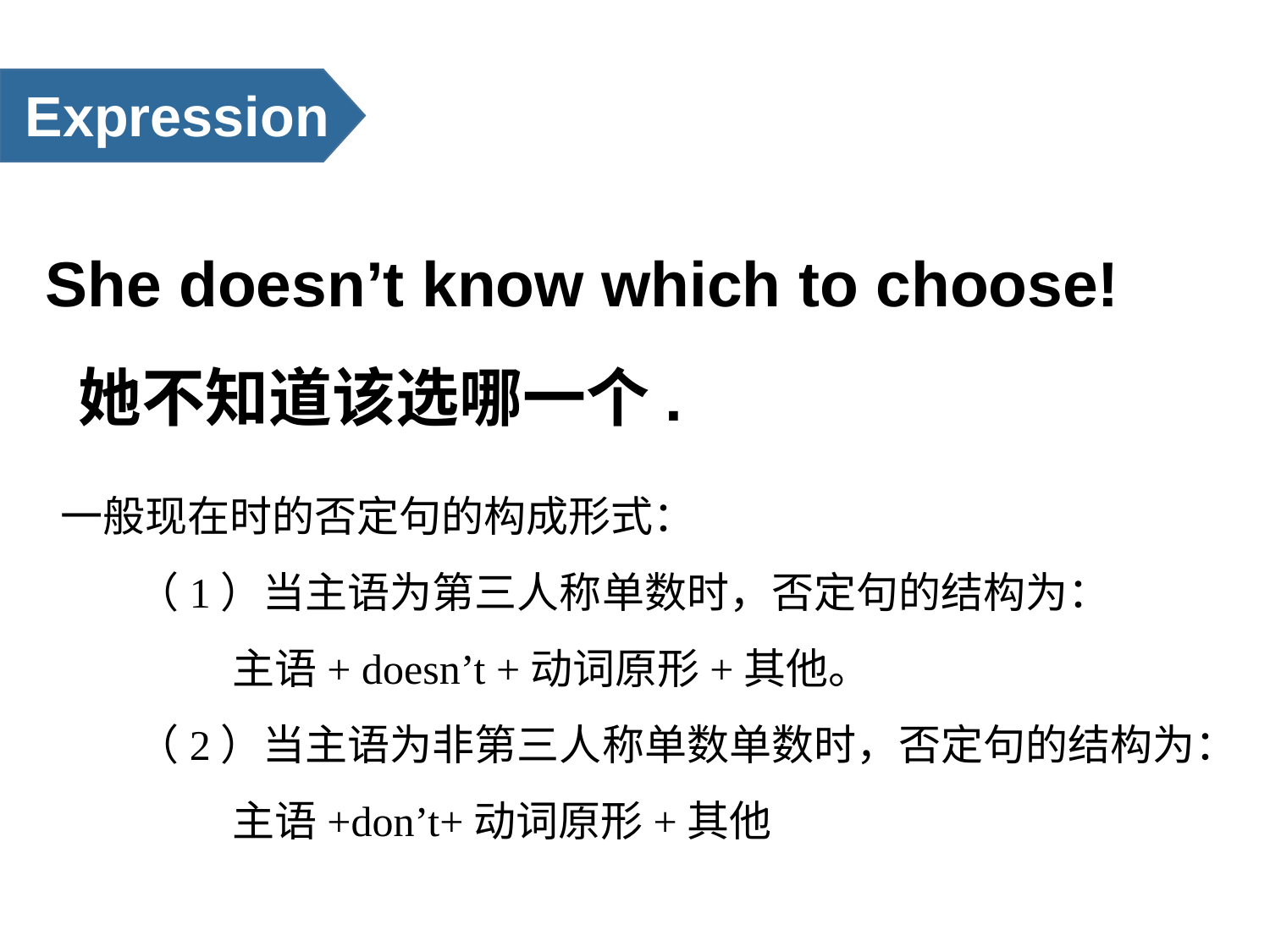

Expression
She doesn’t know which to choose!       她不知道该选哪一个.
一般现在时的否定句的构成形式：
       （1）当主语为第三人称单数时，否定句的结构为：
                 主语+ doesn’t +动词原形+其他。
       （2）当主语为非第三人称单数单数时，否定句的结构为：
                 主语+don’t+动词原形+其他